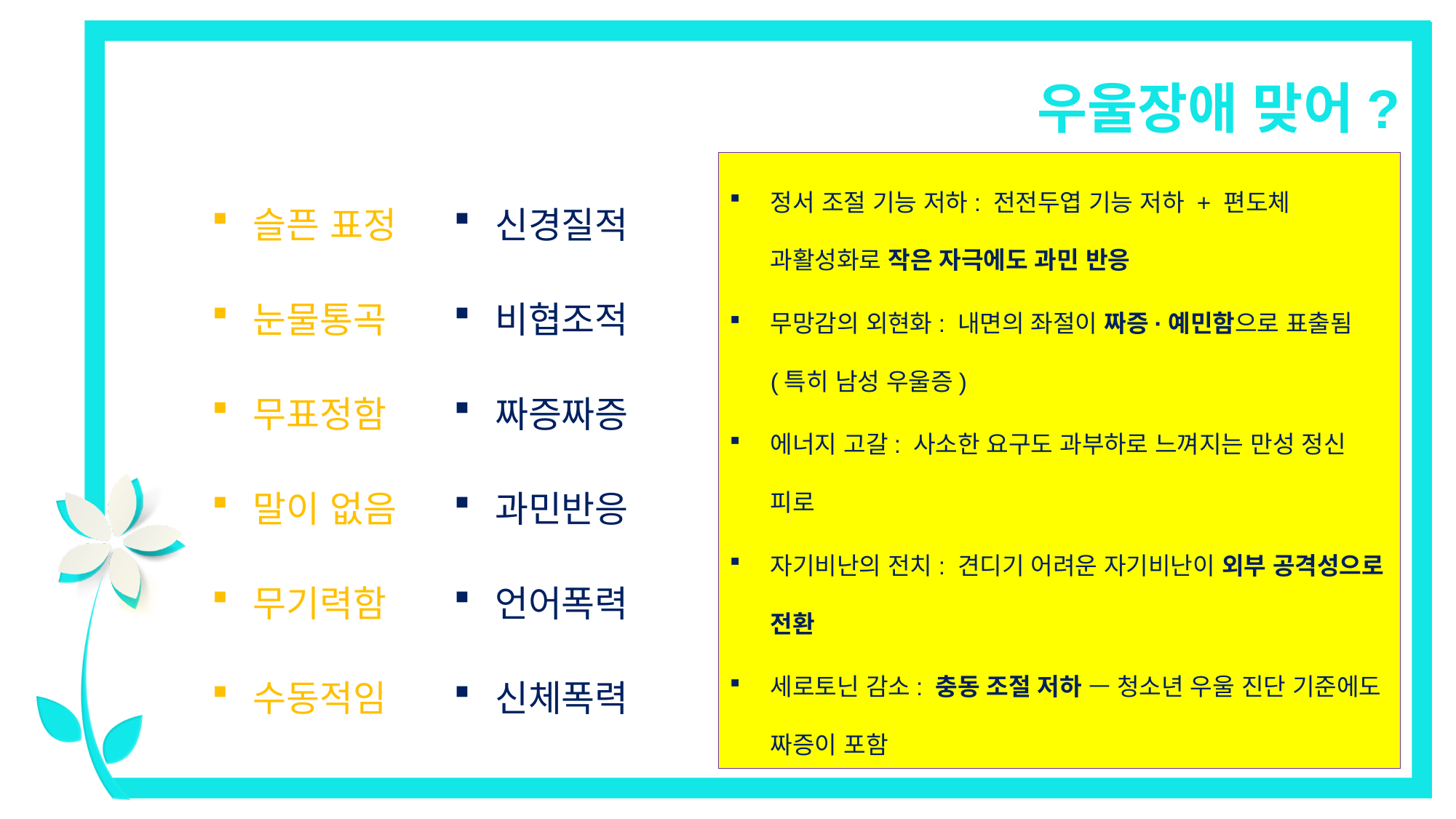

우울장애 맞어?
정서 조절 기능 저하: 전전두엽 기능 저하 + 편도체 과활성화로 작은 자극에도 과민 반응
무망감의 외현화: 내면의 좌절이 짜증·예민함으로 표출됨 (특히 남성 우울증)
에너지 고갈: 사소한 요구도 과부하로 느껴지는 만성 정신 피로
자기비난의 전치: 견디기 어려운 자기비난이 외부 공격성으로 전환
세로토닌 감소: 충동 조절 저하 — 청소년 우울 진단 기준에도 짜증이 포함
신경질적
비협조적
짜증짜증
과민반응
언어폭력
신체폭력
슬픈 표정
눈물통곡
무표정함
말이 없음
무기력함
수동적임